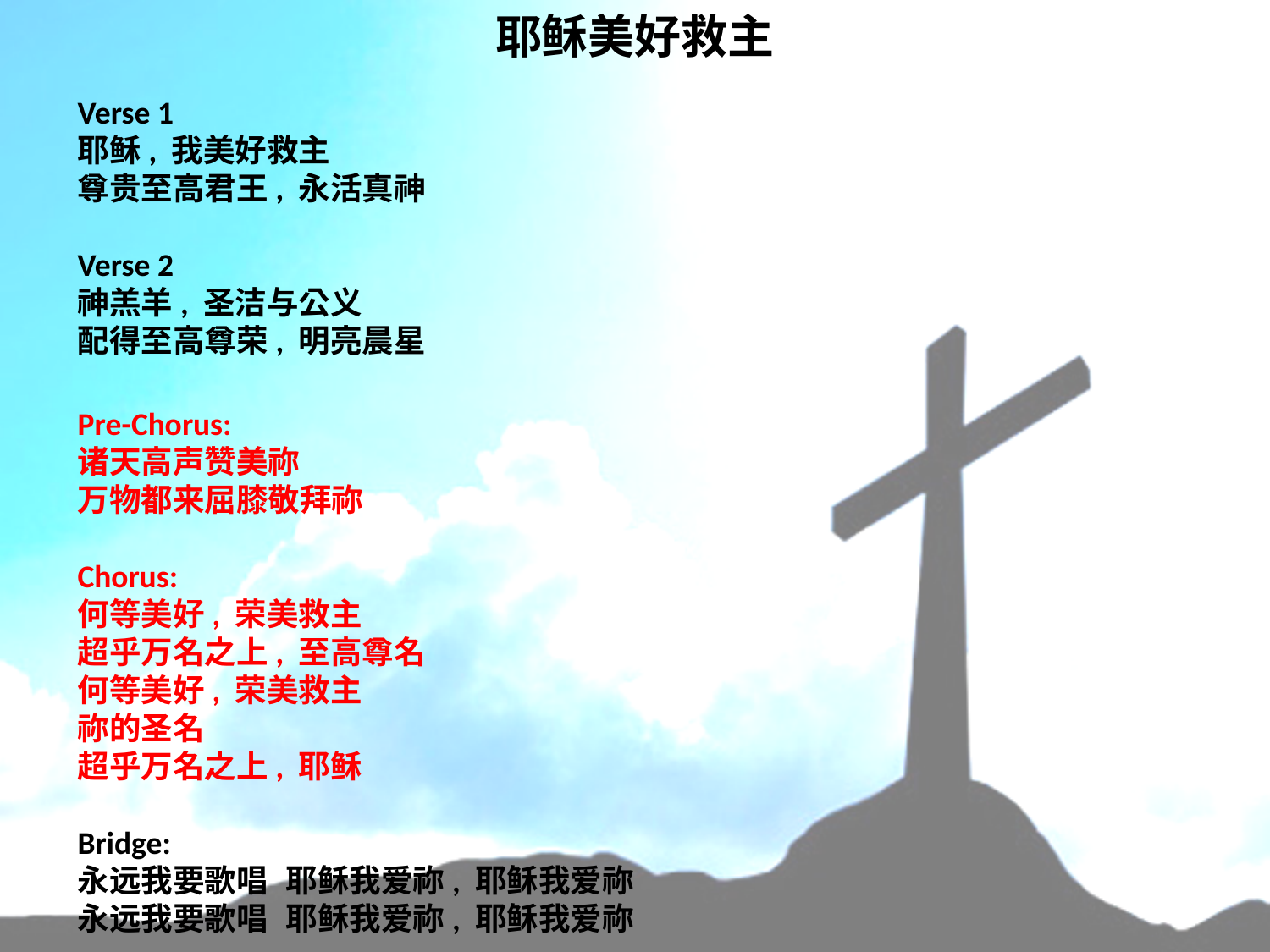

# 耶稣美好救主
Verse 1
耶稣, 我美好救主
尊贵至高君王, 永活真神
Verse 2
神羔羊, 圣洁与公义
配得至高尊荣, 明亮晨星
Pre-Chorus:
诸天高声赞美祢
万物都来屈膝敬拜祢
Chorus:
何等美好, 荣美救主
超乎万名之上, 至高尊名                          何等美好, 荣美救主
祢的圣名
超乎万名之上, 耶稣
Bridge:
永远我要歌唱  耶稣我爱祢, 耶稣我爱祢
永远我要歌唱  耶稣我爱祢, 耶稣我爱祢